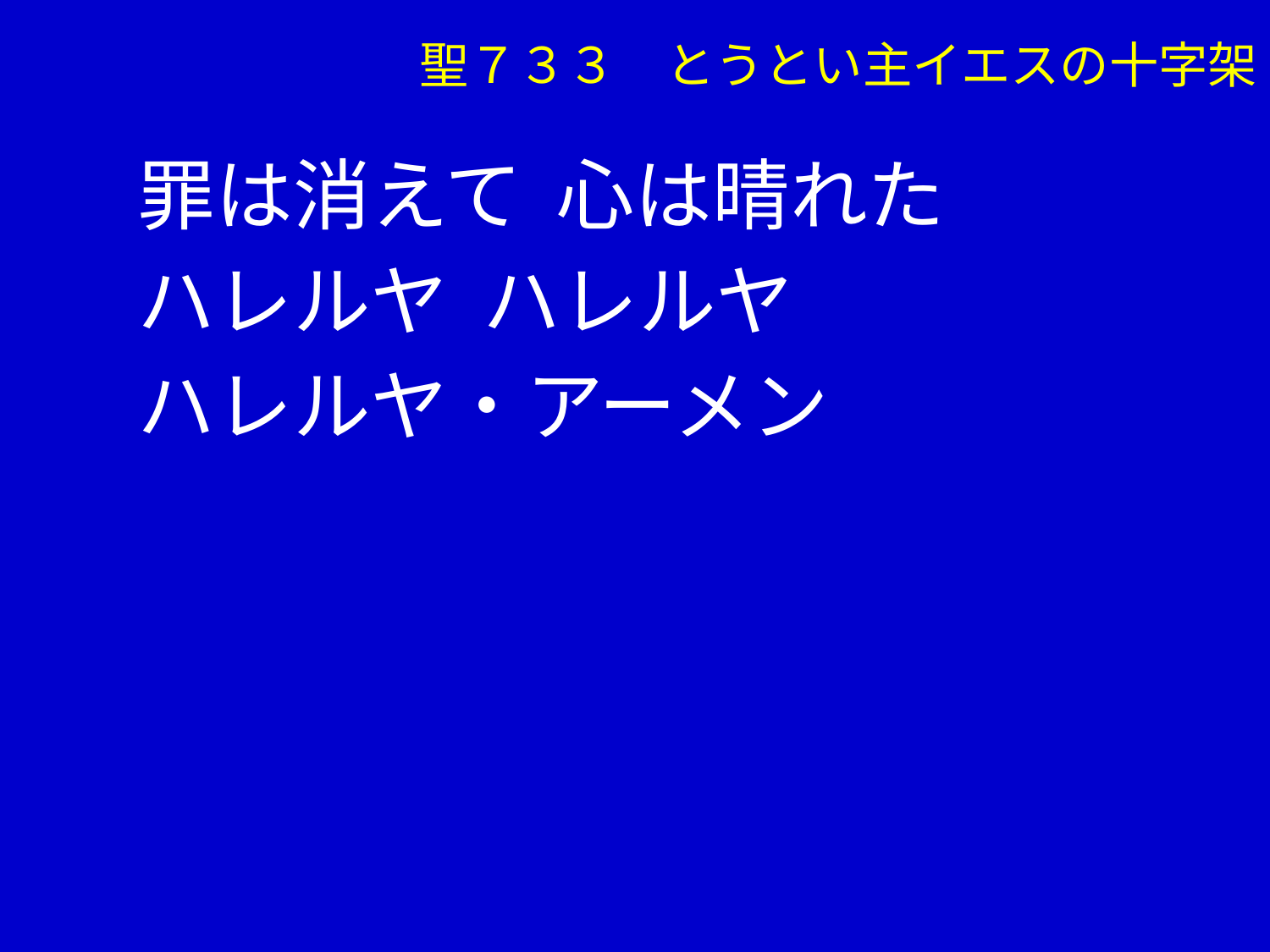

聖７３３　とうとい主イエスの十字架
   罪は消えて  心は晴れた
   ハレルヤ  ハレルヤ
   ハレルヤ・アーメン